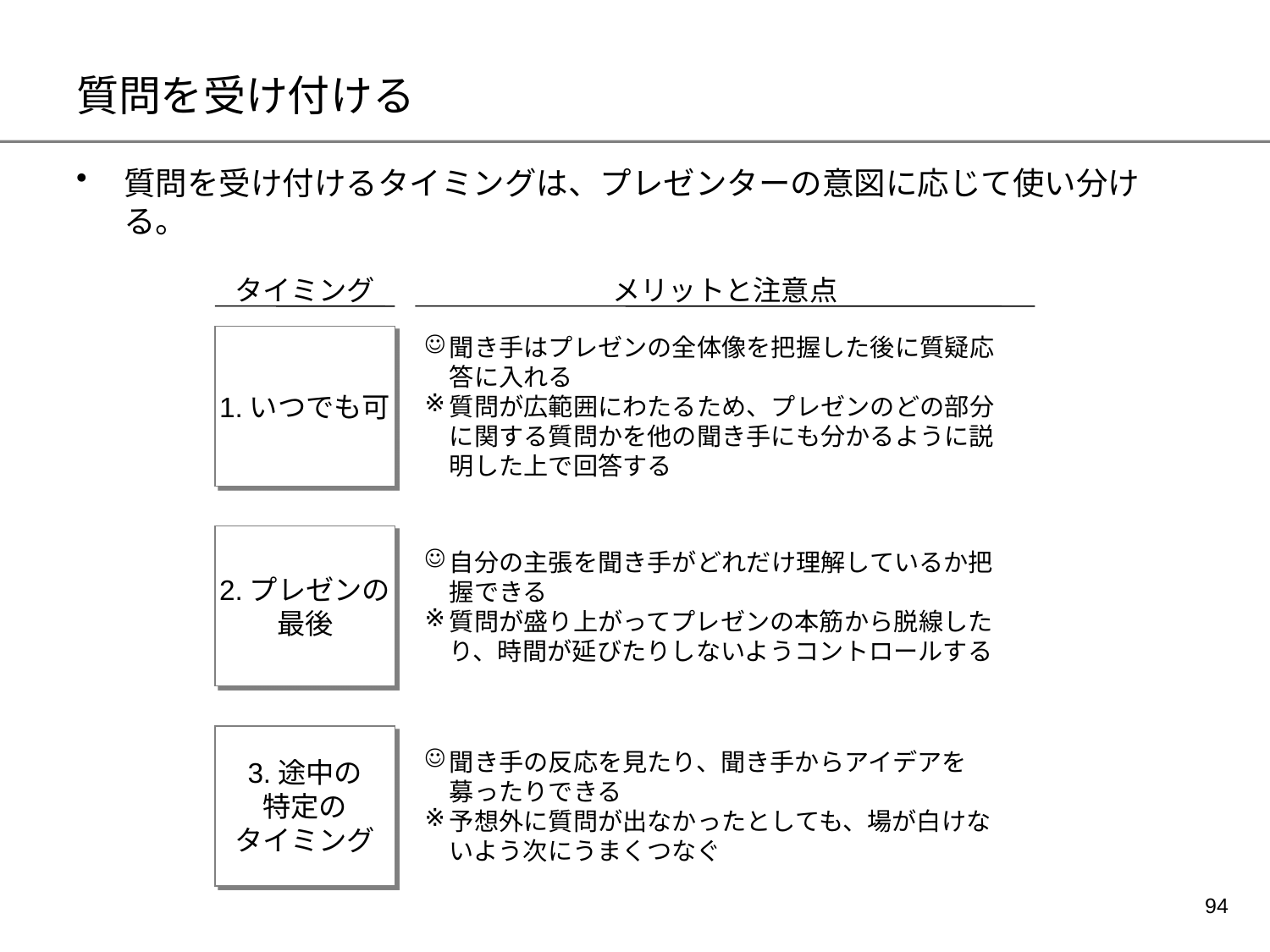

# 質問を受け付ける
質問を受け付けるタイミングは、プレゼンターの意図に応じて使い分ける。
タイミング

メリットと注意点

聞き手はプレゼンの全体像を把握した後に質疑応答に入れる
質問が広範囲にわたるため、プレゼンのどの部分に関する質問かを他の聞き手にも分かるように説明した上で回答する
1.いつでも可
2.プレゼンの
最後
自分の主張を聞き手がどれだけ理解しているか把握できる
質問が盛り上がってプレゼンの本筋から脱線したり、時間が延びたりしないようコントロールする
3.途中の
特定の
タイミング
聞き手の反応を見たり、聞き手からアイデアを募ったりできる
予想外に質問が出なかったとしても、場が白けないよう次にうまくつなぐ
94